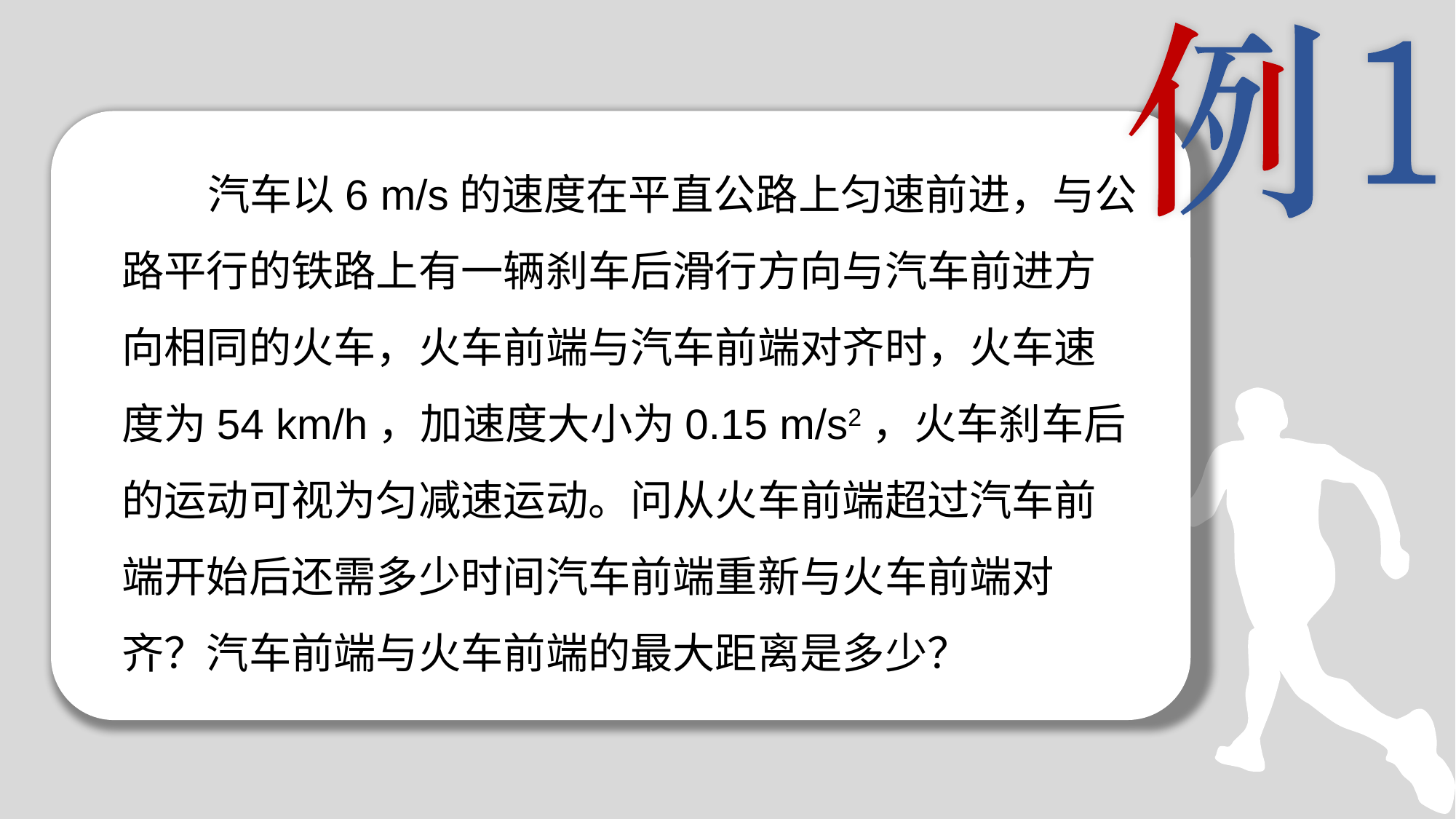

汽车以6 m/s的速度在平直公路上匀速前进，与公路平行的铁路上有一辆刹车后滑行方向与汽车前进方向相同的火车，火车前端与汽车前端对齐时，火车速度为54 km/h，加速度大小为0.15 m/s2，火车刹车后的运动可视为匀减速运动。问从火车前端超过汽车前端开始后还需多少时间汽车前端重新与火车前端对齐？汽车前端与火车前端的最大距离是多少？